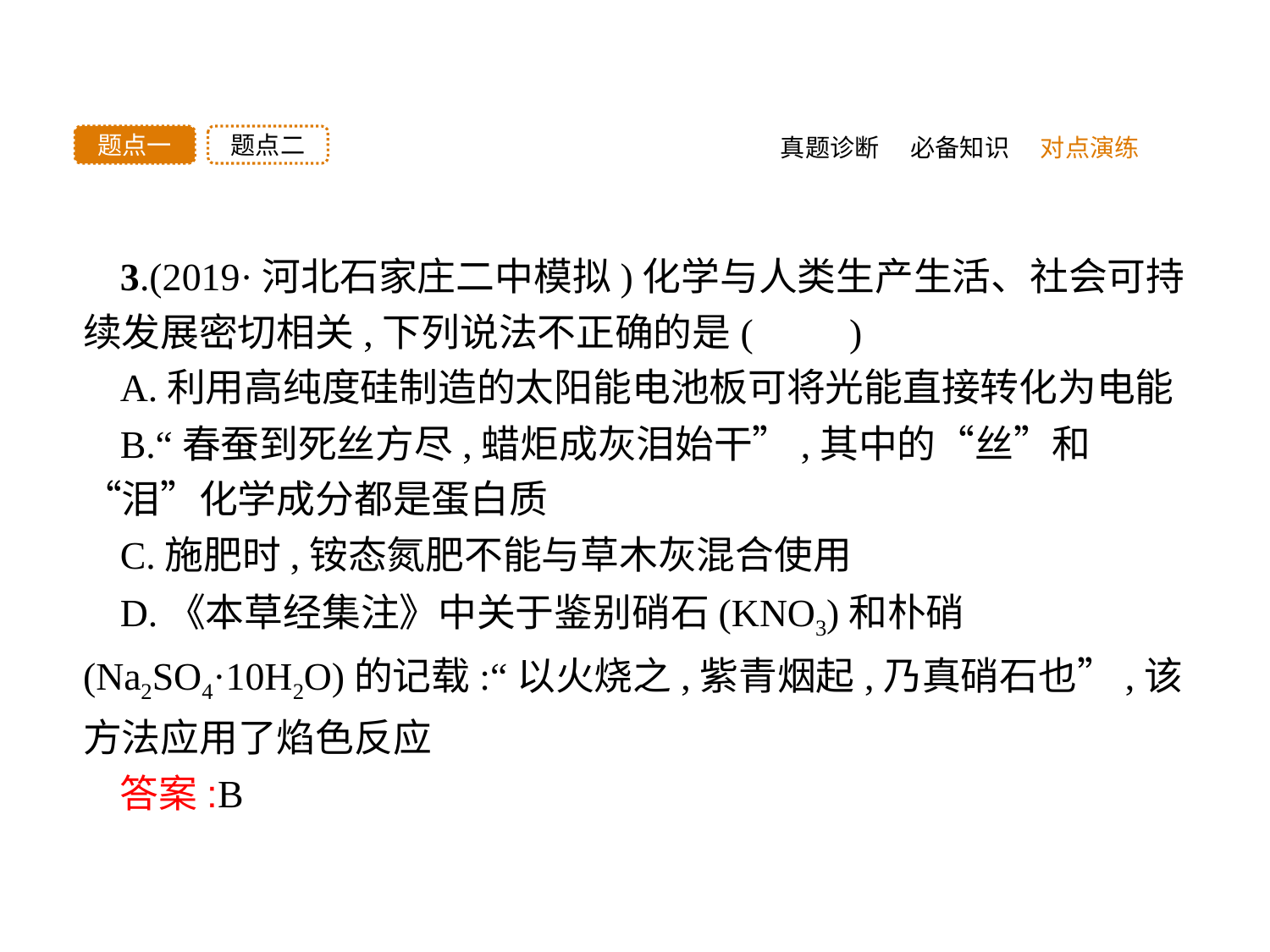

题点二
题点一
真题诊断
必备知识
对点演练
3.(2019·河北石家庄二中模拟)化学与人类生产生活、社会可持续发展密切相关,下列说法不正确的是(　　)
A.利用高纯度硅制造的太阳能电池板可将光能直接转化为电能
B.“春蚕到死丝方尽,蜡炬成灰泪始干”,其中的“丝”和“泪”化学成分都是蛋白质
C.施肥时,铵态氮肥不能与草木灰混合使用
D.《本草经集注》中关于鉴别硝石(KNO3)和朴硝(Na2SO4·10H2O)的记载:“以火烧之,紫青烟起,乃真硝石也”,该方法应用了焰色反应
答案:B